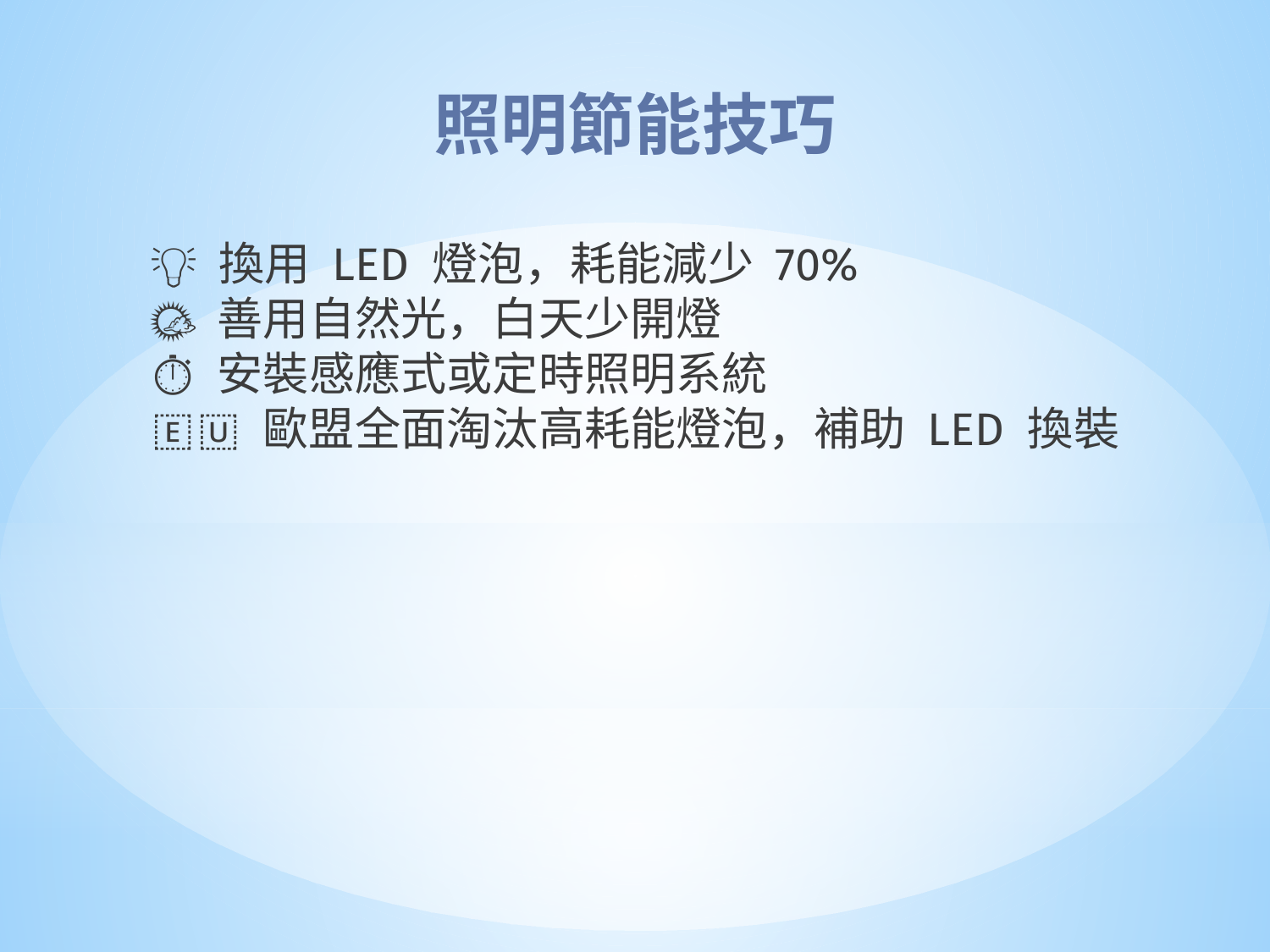

照明節能技巧

💡 換用 LED 燈泡，耗能減少 70%
🌤️ 善用自然光，白天少開燈
⏱️ 安裝感應式或定時照明系統
🇪🇺 歐盟全面淘汰高耗能燈泡，補助 LED 換裝
#